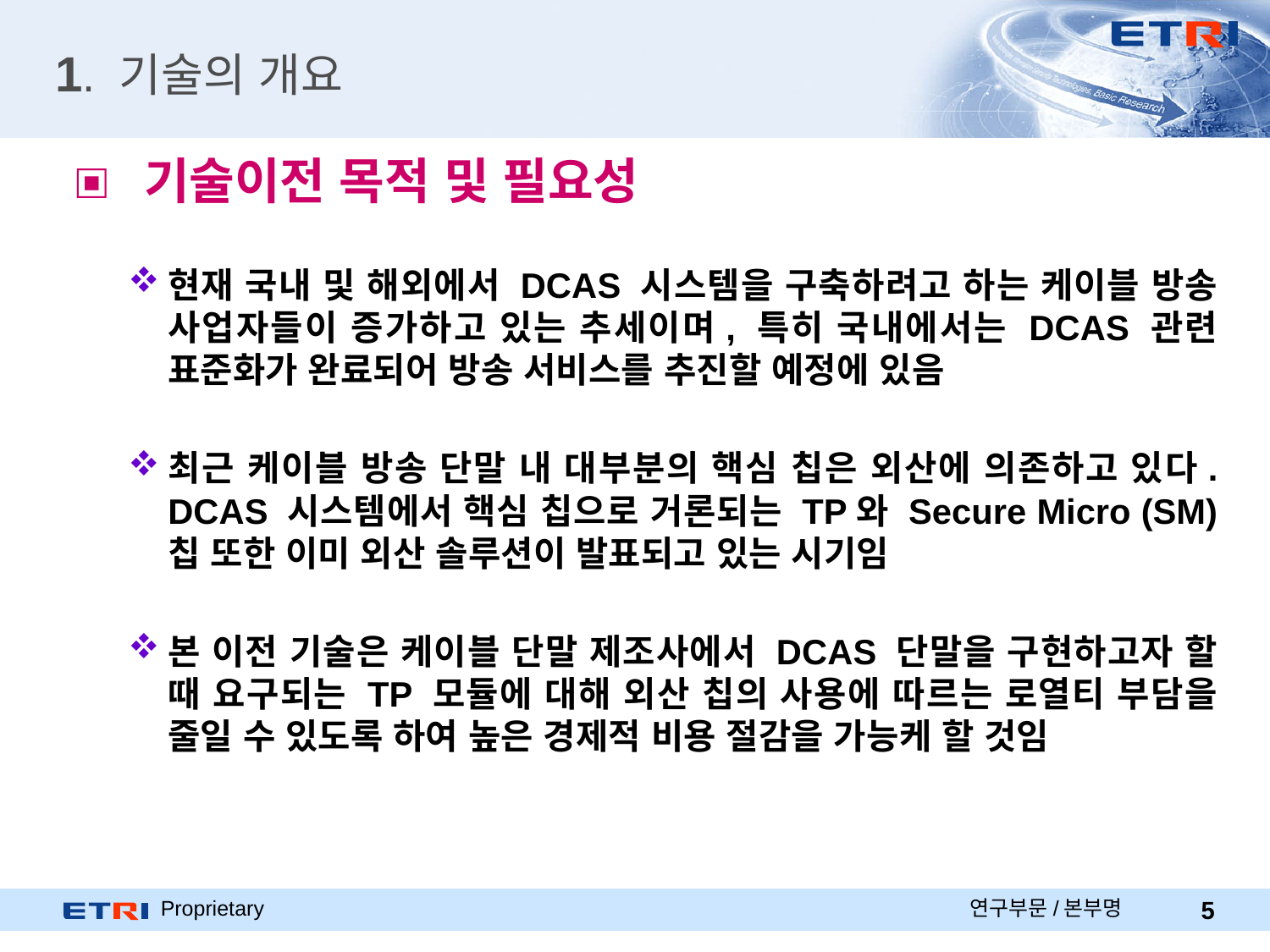

# 1. 기술의 개요
 기술이전 목적 및 필요성

현재 국내 및 해외에서 DCAS 시스템을 구축하려고 하는 케이블 방송 사업자들이 증가하고 있는 추세이며, 특히 국내에서는 DCAS 관련 표준화가 완료되어 방송 서비스를 추진할 예정에 있음

최근 케이블 방송 단말 내 대부분의 핵심 칩은 외산에 의존하고 있다. DCAS 시스템에서 핵심 칩으로 거론되는 TP와 Secure Micro (SM) 칩 또한 이미 외산 솔루션이 발표되고 있는 시기임

본 이전 기술은 케이블 단말 제조사에서 DCAS 단말을 구현하고자 할 때 요구되는 TP 모듈에 대해 외산 칩의 사용에 따르는 로열티 부담을 줄일 수 있도록 하여 높은 경제적 비용 절감을 가능케 할 것임
연구부문/본부명
5